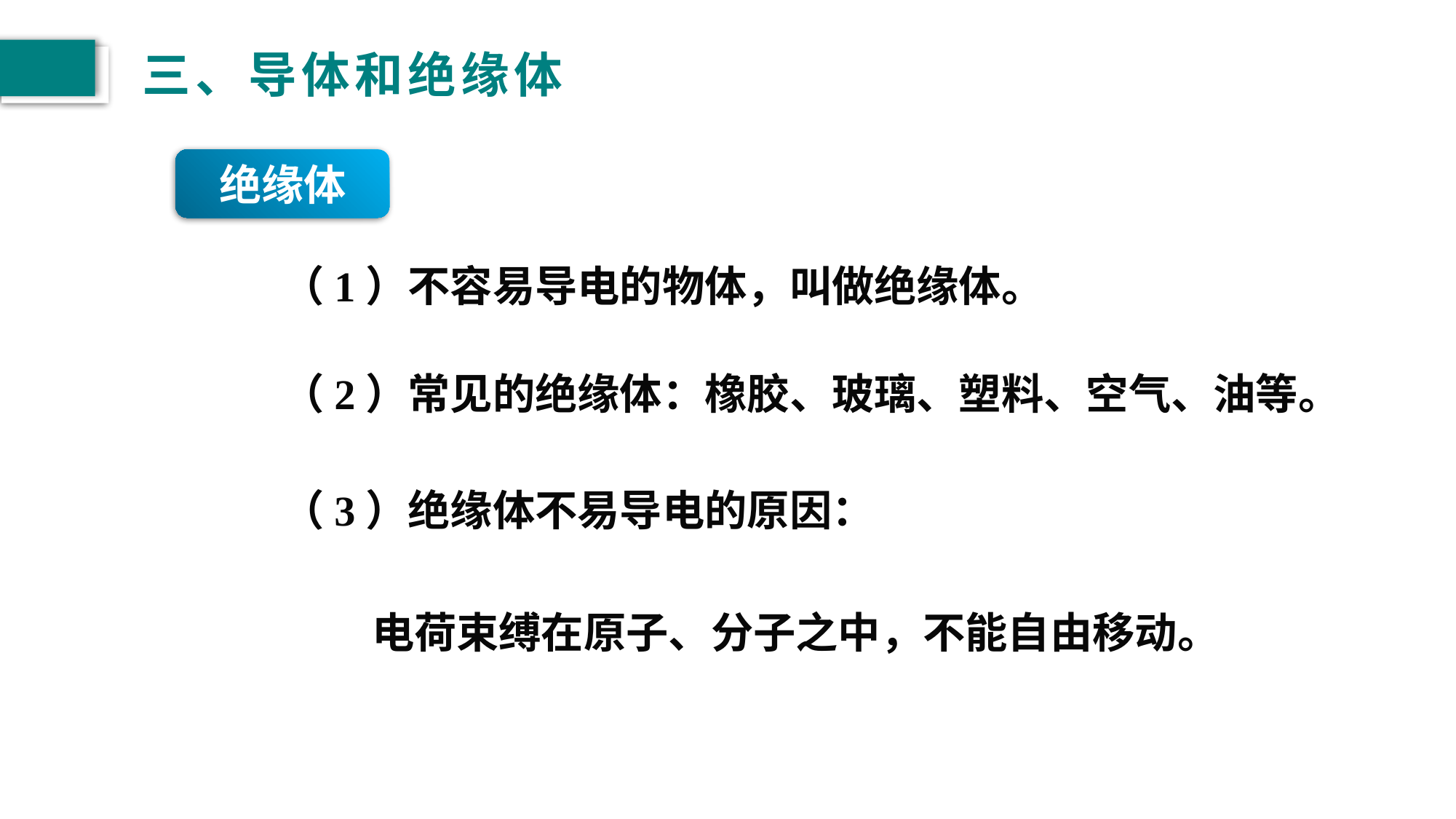

# 三、导体和绝缘体
绝缘体
　　（1）不容易导电的物体，叫做绝缘体。
　　（2）常见的绝缘体：橡胶、玻璃、塑料、空气、油等。
　　（3）绝缘体不易导电的原因：
　　电荷束缚在原子、分子之中，不能自由移动。